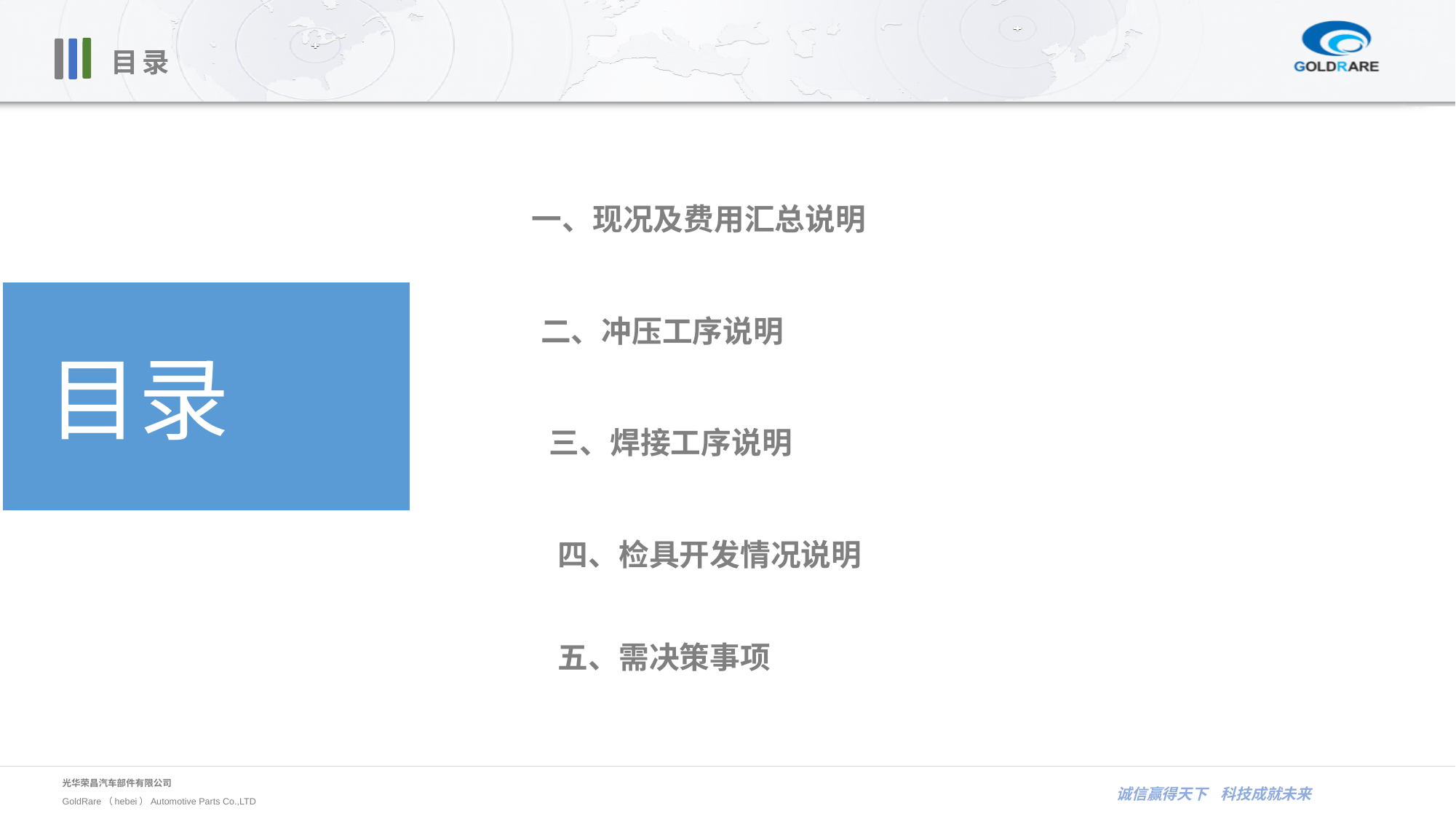

目录
一、现况及费用汇总说明
目录
二、冲压工序说明
三、焊接工序说明
四、检具开发情况说明
五、需决策事项